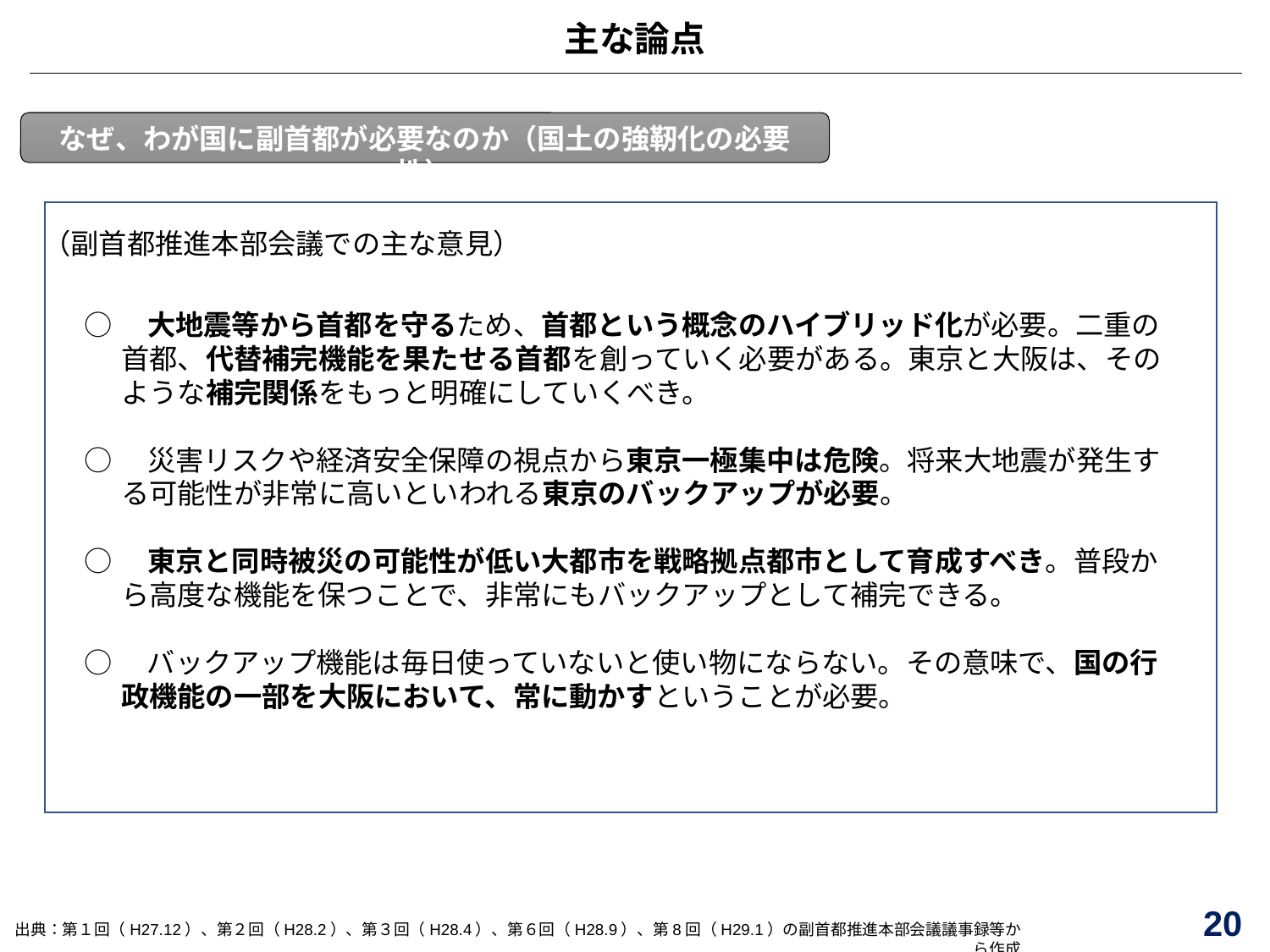

主な論点
なぜ、わが国に副首都が必要なのか（国土の強靭化の必要性）

（副首都推進本部会議での主な意見）
○　大地震等から首都を守るため、首都という概念のハイブリッド化が必要。二重の首都、代替補完機能を果たせる首都を創っていく必要がある。東京と大阪は、そのような補完関係をもっと明確にしていくべき。

○　災害リスクや経済安全保障の視点から東京一極集中は危険。将来大地震が発生する可能性が非常に高いといわれる東京のバックアップが必要。

○　東京と同時被災の可能性が低い大都市を戦略拠点都市として育成すべき。普段から高度な機能を保つことで、非常にもバックアップとして補完できる。

○　バックアップ機能は毎日使っていないと使い物にならない。その意味で、国の行政機能の一部を大阪において、常に動かすということが必要。
20
出典：第１回（H27.12）、第２回（H28.2）、第３回（H28.4）、第６回（H28.9）、第8回（H29.1）の副首都推進本部会議議事録等から作成